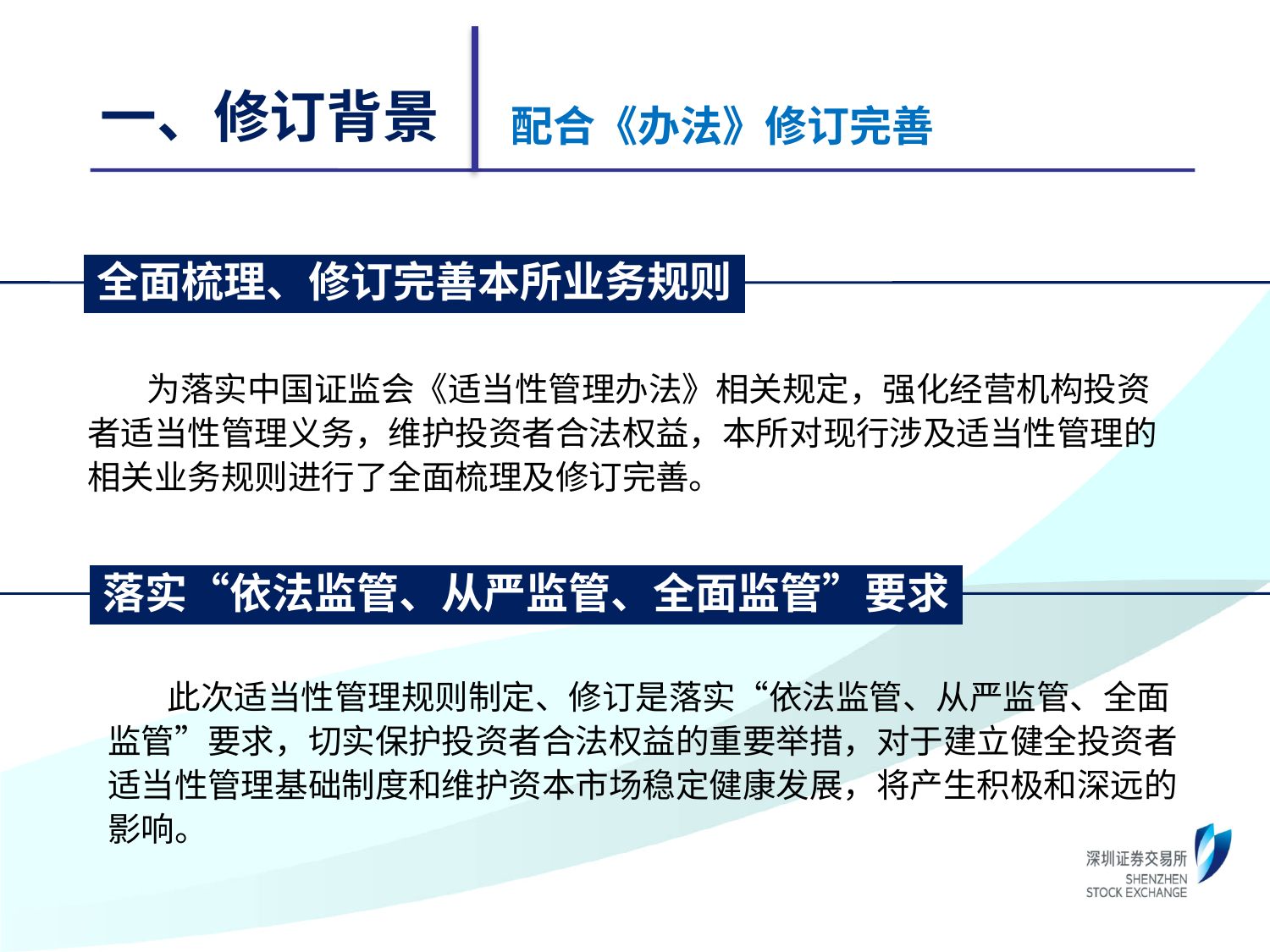

一、修订背景
配合《办法》修订完善

全面梳理、修订完善本所业务规则

       为落实中国证监会《适当性管理办法》相关规定，强化经营机构投资者适当性管理义务，维护投资者合法权益，本所对现行涉及适当性管理的相关业务规则进行了全面梳理及修订完善。

落实“依法监管、从严监管、全面监管”要求
       此次适当性管理规则制定、修订是落实“依法监管、从严监管、全面监管”要求，切实保护投资者合法权益的重要举措，对于建立健全投资者适当性管理基础制度和维护资本市场稳定健康发展，将产生积极和深远的影响。